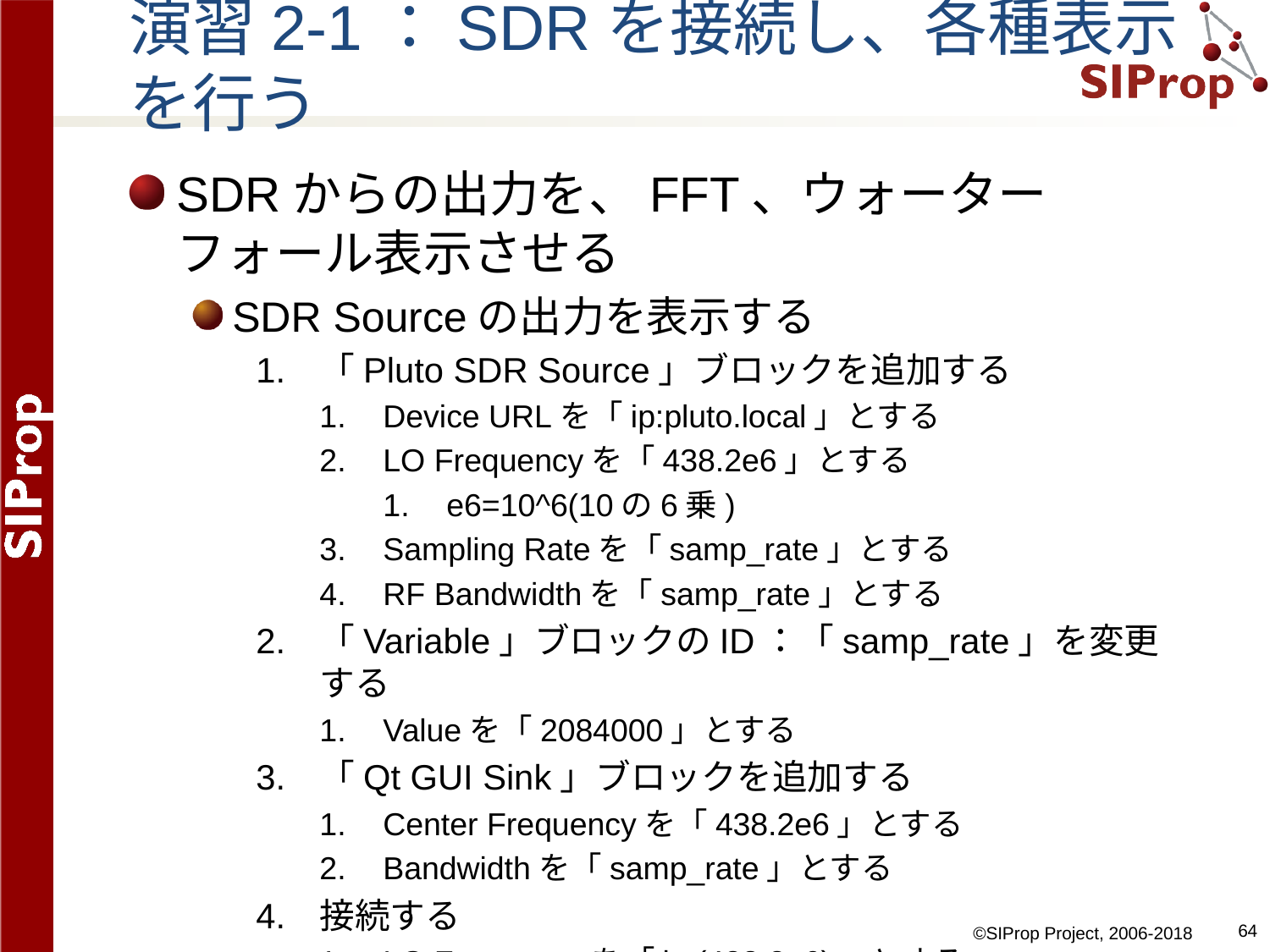

# 演習2-1：SDRを接続し、各種表示を行う
SDRからの出力を、FFT、ウォーターフォール表示させる
SDR Sourceの出力を表示する
「Pluto SDR Source」ブロックを追加する
Device URLを「ip:pluto.local」とする
LO Frequencyを「438.2e6」とする
e6=10^6(10の6乗)
Sampling Rateを「samp_rate」とする
RF Bandwidthを「samp_rate」とする
「Variable」ブロックのID：「samp_rate」を変更する
Valueを「2084000」とする
「Qt GUI Sink」ブロックを追加する
Center Frequencyを「438.2e6」とする
Bandwidthを「samp_rate」とする
接続する
LO Frequencyを「int(438.2e6)」とする